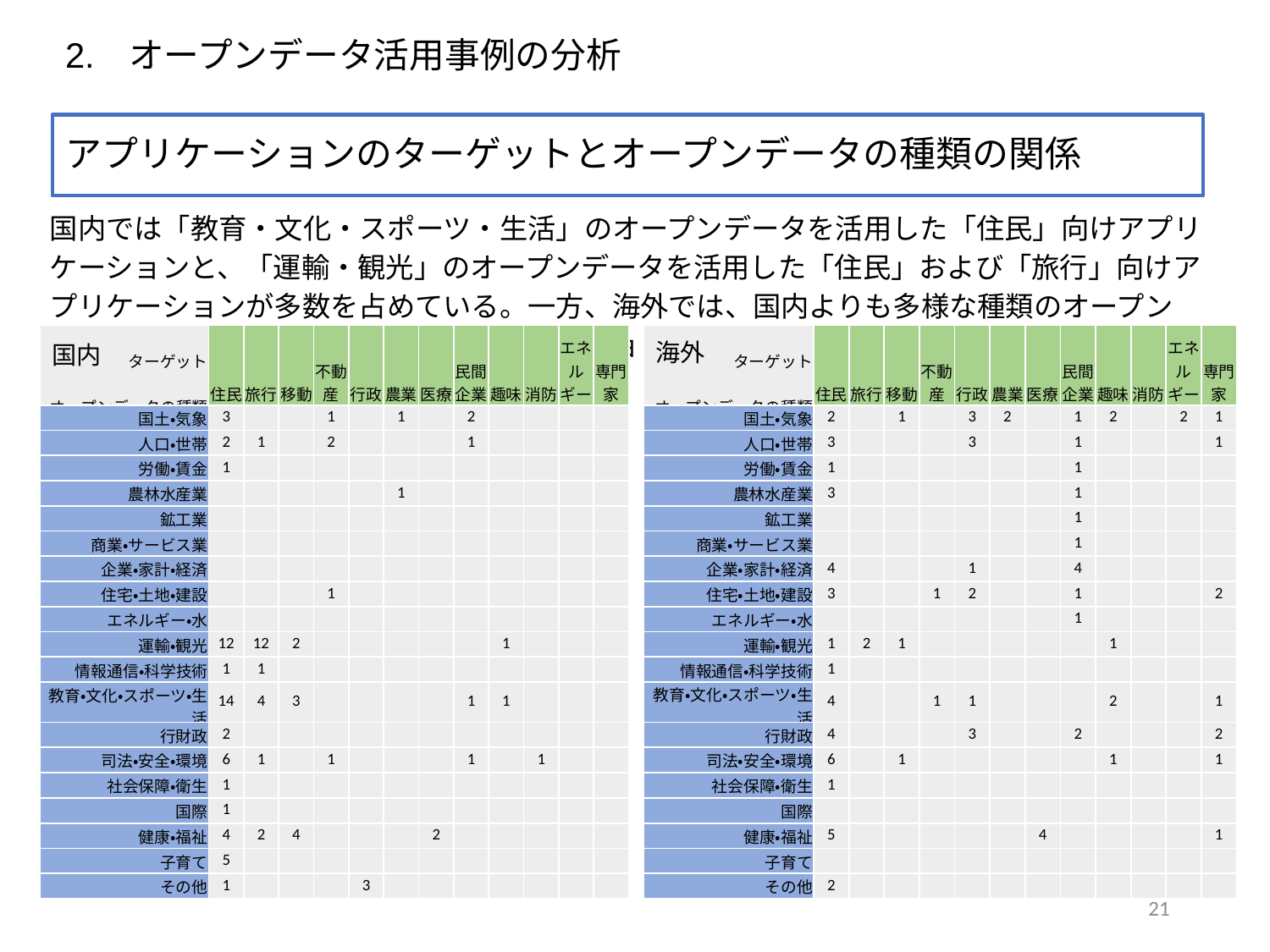

# オープンデータ活用事例の分析
アプリケーションのターゲットとオープンデータの種類の関係
国内では「教育・文化・スポーツ・生活」のオープンデータを活用した「住民」向けアプリケーションと、「運輸・観光」のオープンデータを活用した「住民」および「旅行」向けアプリケーションが多数を占めている。一方、海外では、国内よりも多様な種類のオープンデータを活用した「住民」向けアプリケーションが開発されている
| ターゲット オープンデータの種類 | 住民 | 旅行 | 移動 | 不動産 | 行政 | 農業 | 医療 | 民間企業 | 趣味 | 消防 | エネルギー | 専門家 |
| --- | --- | --- | --- | --- | --- | --- | --- | --- | --- | --- | --- | --- |
| 国土・気象 | 3 |  |  | 1 |  | 1 |  | 2 |  |  |  |  |
| 人口・世帯 | 2 | 1 |  | 2 |  |  |  | 1 |  |  |  |  |
| 労働・賃金 | 1 |  |  |  |  |  |  |  |  |  |  |  |
| 農林水産業 |  |  |  |  |  | 1 |  |  |  |  |  |  |
| 鉱工業 |  |  |  |  |  |  |  |  |  |  |  |  |
| 商業・サービス業 |  |  |  |  |  |  |  |  |  |  |  |  |
| 企業・家計・経済 |  |  |  |  |  |  |  |  |  |  |  |  |
| 住宅・土地・建設 |  |  |  | 1 |  |  |  |  |  |  |  |  |
| エネルギー・水 |  |  |  |  |  |  |  |  |  |  |  |  |
| 運輸・観光 | 12 | 12 | 2 |  |  |  |  |  | 1 |  |  |  |
| 情報通信・科学技術 | 1 | 1 |  |  |  |  |  |  |  |  |  |  |
| 教育・文化・スポーツ・生活 | 14 | 4 | 3 |  |  |  |  | 1 | 1 |  |  |  |
| 行財政 | 2 |  |  |  |  |  |  |  |  |  |  |  |
| 司法・安全・環境 | 6 | 1 |  | 1 |  |  |  | 1 |  | 1 |  |  |
| 社会保障・衛生 | 1 |  |  |  |  |  |  |  |  |  |  |  |
| 国際 | 1 |  |  |  |  |  |  |  |  |  |  |  |
| 健康・福祉 | 4 | 2 | 4 |  |  |  | 2 |  |  |  |  |  |
| 子育て | 5 |  |  |  |  |  |  |  |  |  |  |  |
| その他 | 1 |  |  |  | 3 |  |  |  |  |  |  |  |
| ターゲット オープンデータの種類 | 住民 | 旅行 | 移動 | 不動産 | 行政 | 農業 | 医療 | 民間企業 | 趣味 | 消防 | エネルギー | 専門家 |
| --- | --- | --- | --- | --- | --- | --- | --- | --- | --- | --- | --- | --- |
| 国土・気象 | 2 |  | 1 |  | 3 | 2 |  | 1 | 2 |  | 2 | 1 |
| 人口・世帯 | 3 |  |  |  | 3 |  |  | 1 |  |  |  | 1 |
| 労働・賃金 | 1 |  |  |  |  |  |  | 1 |  |  |  |  |
| 農林水産業 | 3 |  |  |  |  |  |  | 1 |  |  |  |  |
| 鉱工業 |  |  |  |  |  |  |  | 1 |  |  |  |  |
| 商業・サービス業 |  |  |  |  |  |  |  | 1 |  |  |  |  |
| 企業・家計・経済 | 4 |  |  |  | 1 |  |  | 4 |  |  |  |  |
| 住宅・土地・建設 | 3 |  |  | 1 | 2 |  |  | 1 |  |  |  | 2 |
| エネルギー・水 |  |  |  |  |  |  |  | 1 |  |  |  |  |
| 運輸・観光 | 1 | 2 | 1 |  |  |  |  |  | 1 |  |  |  |
| 情報通信・科学技術 | 1 |  |  |  |  |  |  |  |  |  |  |  |
| 教育・文化・スポーツ・生活 | 4 |  |  | 1 | 1 |  |  |  | 2 |  |  | 1 |
| 行財政 | 4 |  |  |  | 3 |  |  | 2 |  |  |  | 2 |
| 司法・安全・環境 | 6 |  | 1 |  |  |  |  |  | 1 |  |  | 1 |
| 社会保障・衛生 | 1 |  |  |  |  |  |  |  |  |  |  |  |
| 国際 |  |  |  |  |  |  |  |  |  |  |  |  |
| 健康・福祉 | 5 |  |  |  |  |  | 4 |  |  |  |  | 1 |
| 子育て |  |  |  |  |  |  |  |  |  |  |  |  |
| その他 | 2 |  |  |  |  |  |  |  |  |  |  |  |
海外
国内
21